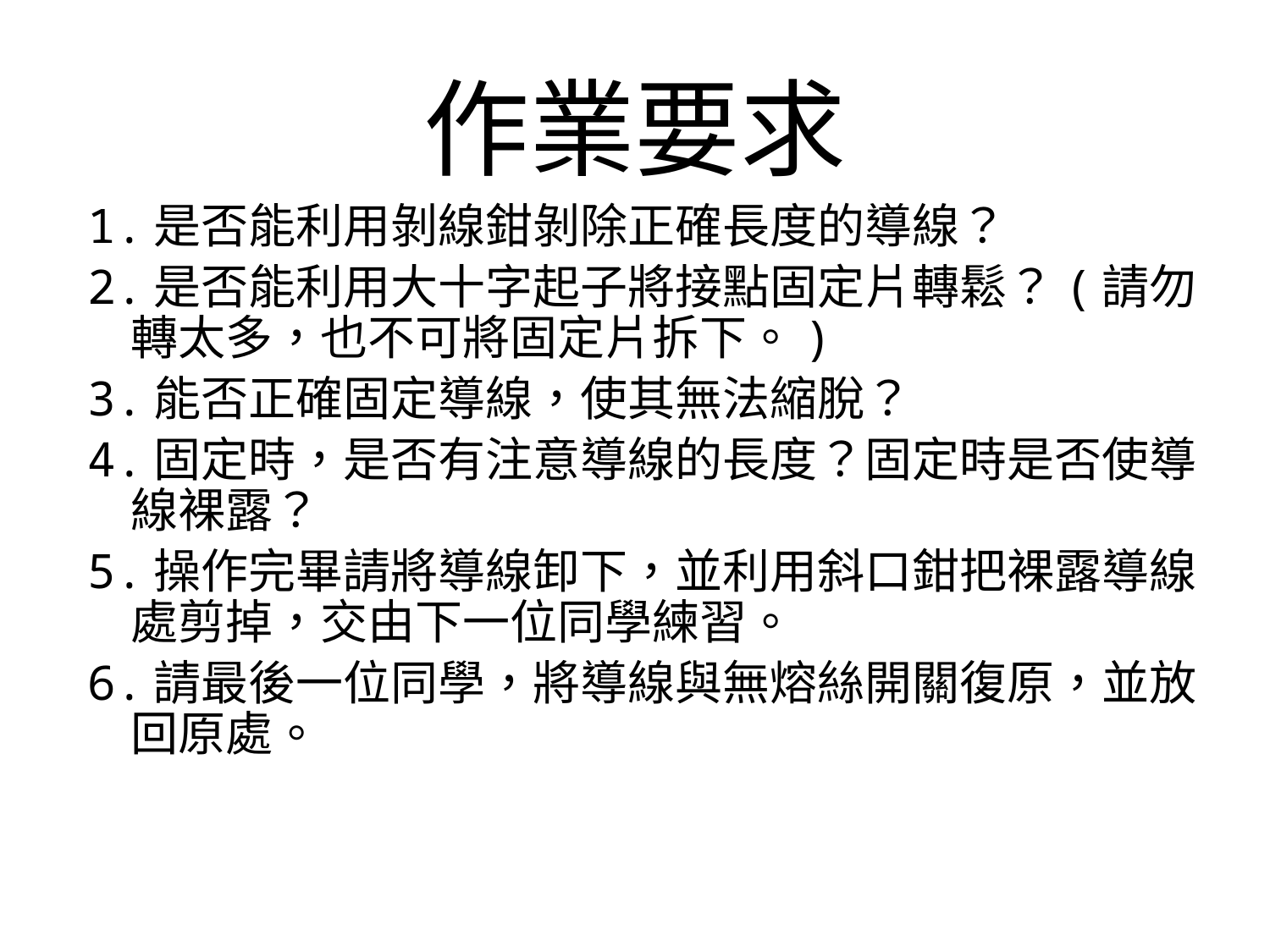

# 作業要求
1.是否能利用剝線鉗剝除正確長度的導線？
2.是否能利用大十字起子將接點固定片轉鬆？(請勿轉太多，也不可將固定片拆下。)
3.能否正確固定導線，使其無法縮脫？
4.固定時，是否有注意導線的長度？固定時是否使導線裸露？
5.操作完畢請將導線卸下，並利用斜口鉗把裸露導線處剪掉，交由下一位同學練習。
6.請最後一位同學，將導線與無熔絲開關復原，並放回原處。